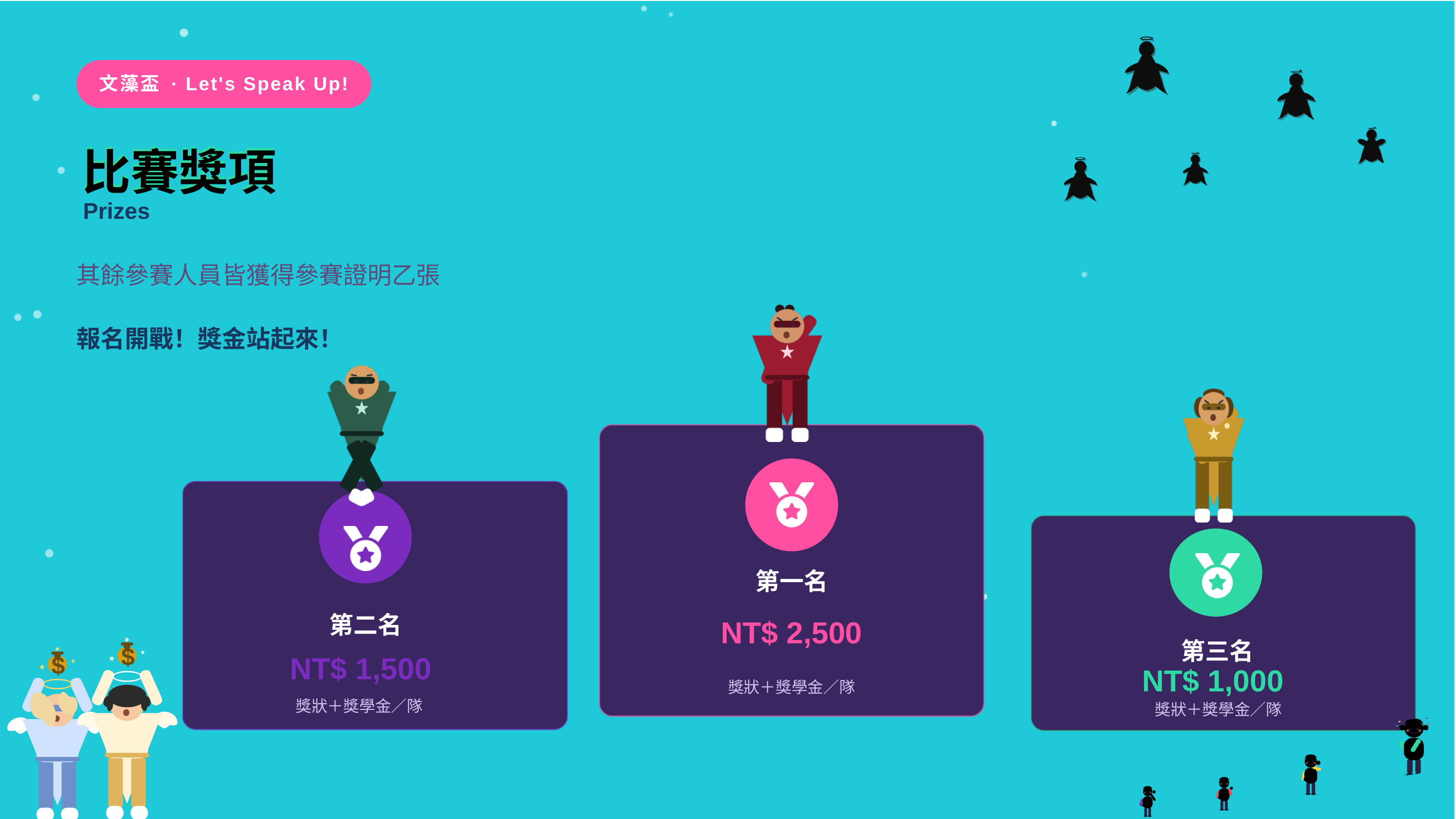

文藻盃 · Let's Speak Up!

比賽獎項

比賽獎項

Prizes

其餘參賽人員皆獲得參賽證明乙張

報名開戰！獎金站起來！

第一名

第二名

NT$ 2,500

第三名

NT$ 1,500

$

NT$ 1,000

$

獎狀＋獎學金／隊

獎狀＋獎學金／隊

獎狀＋獎學金／隊